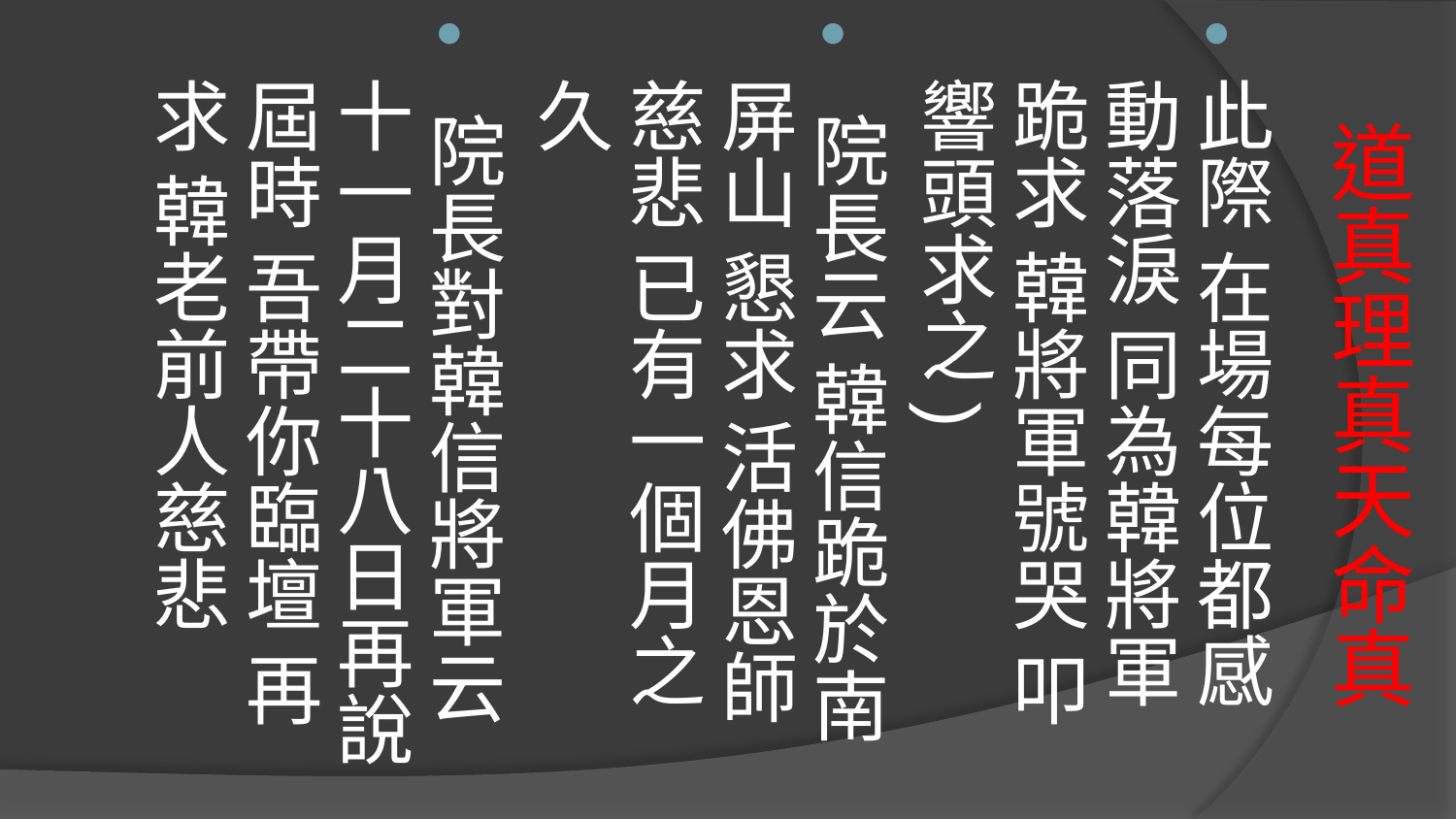

此際 在場每位都感動落淚 同為韓將軍跪求 韓將軍號哭 叩響頭求之)
 院長云 韓信跪於南屏山 懇求 活佛恩師慈悲 已有一個月之久
 院長對韓信將軍云 十一月二十八日再說 屆時 吾帶你臨壇 再求 韓老前人慈悲

# 道真理真天命真